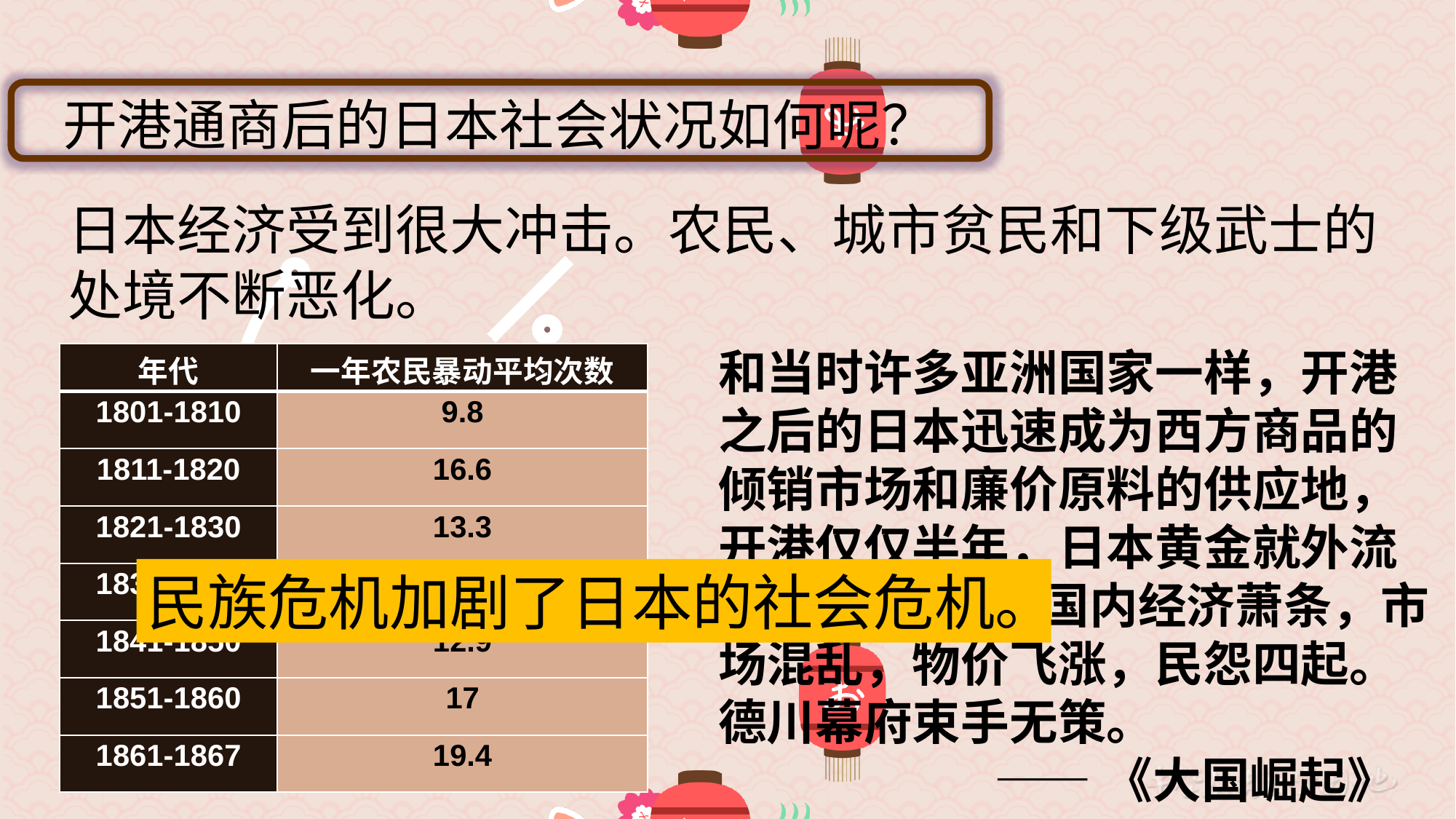

开港通商后的日本社会状况如何呢？
日本经济受到很大冲击。农民、城市贫民和下级武士的处境不断恶化。
和当时许多亚洲国家一样，开港之后的日本迅速成为西方商品的倾销市场和廉价原料的供应地，开港仅仅半年，日本黄金就外流了 100 万两，国内经济萧条，市场混乱，物价飞涨，民怨四起。德川幕府束手无策。
                         ——《大国崛起》
| 年代 | 一年农民暴动平均次数 |
| --- | --- |
| 1801-1810 | 9.8 |
| 1811-1820 | 16.6 |
| 1821-1830 | 13.3 |
| 1831-1840 | 27.9 |
| 1841-1850 | 12.9 |
| 1851-1860 | 17 |
| 1861-1867 | 19.4 |
民族危机加剧了日本的社会危机。